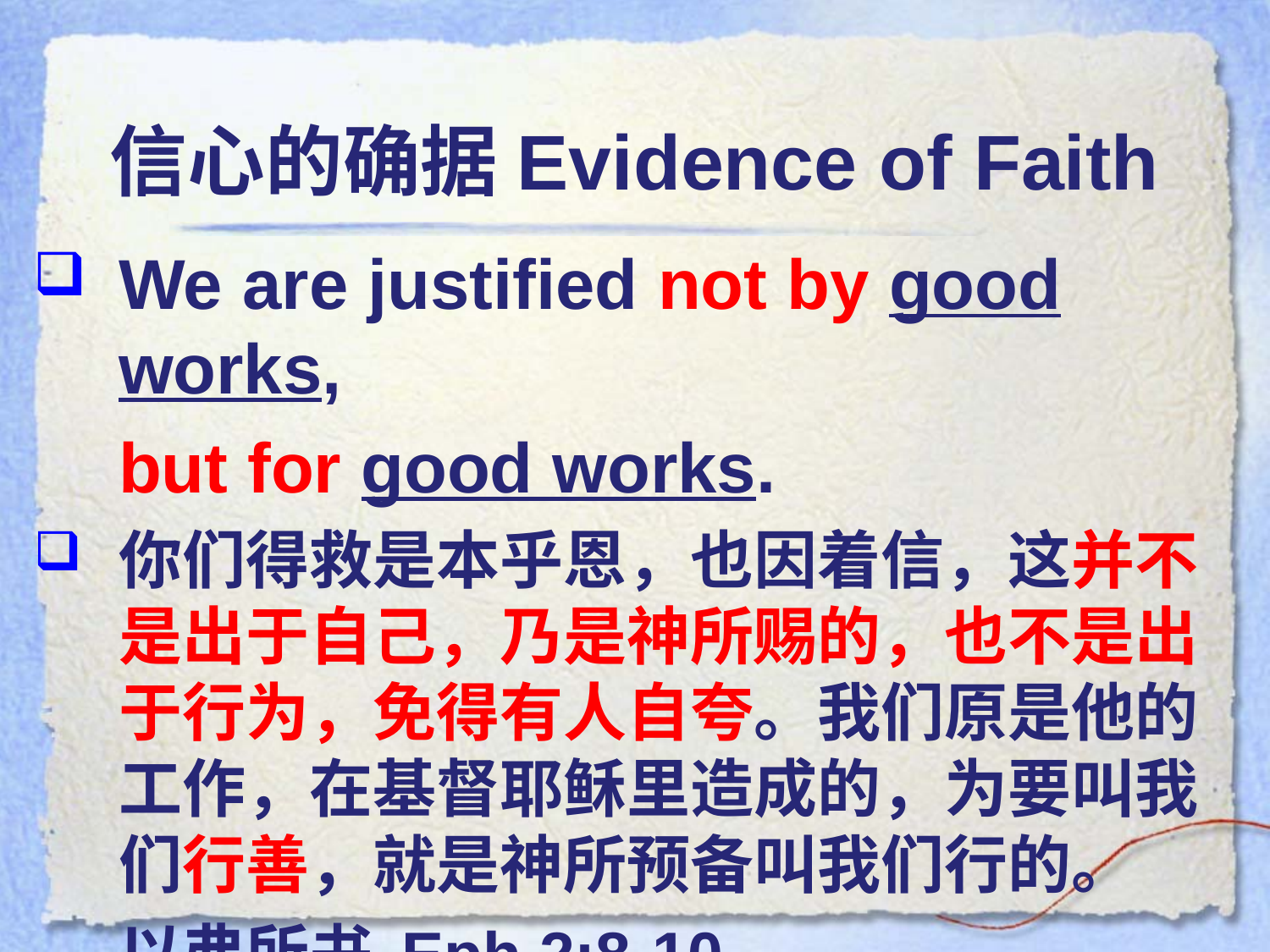

# 信心的确据Evidence of Faith
We are justified not by good works,
	but for good works.
你们得救是本乎恩，也因着信，这并不是出于自己，乃是神所赐的，也不是出于行为，免得有人自夸。我们原是他的工作，在基督耶稣里造成的，为要叫我们行善，就是神所预备叫我们行的。
	以弗所书 Eph 2:8-10